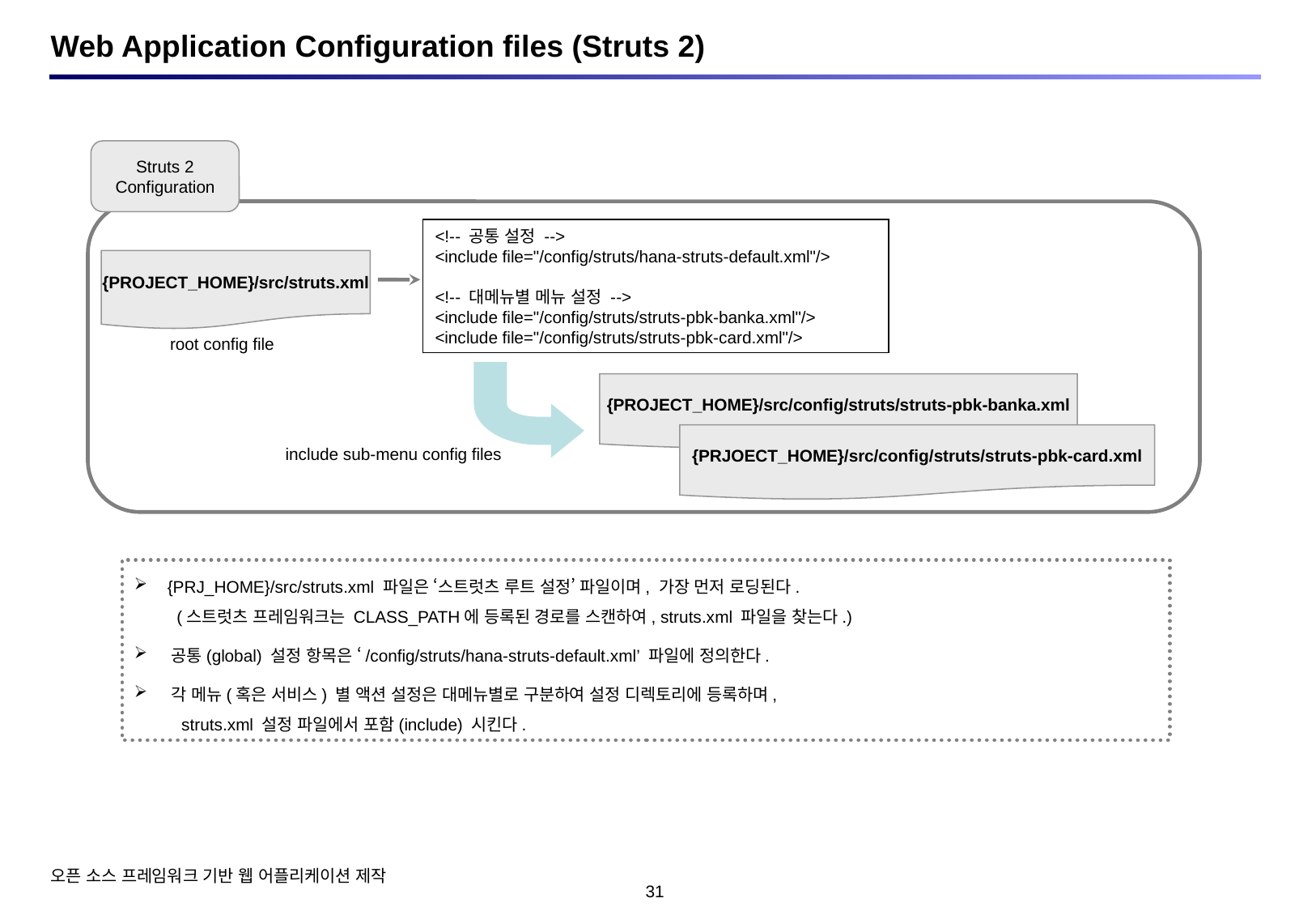

# Web Application Configuration files (Struts 2)
Struts 2
Configuration

<!-- 공통 설정 -->
<include file="/config/struts/hana-struts-default.xml"/>

<!-- 대메뉴별 메뉴 설정 -->
<include file="/config/struts/struts-pbk-banka.xml"/>
<include file="/config/struts/struts-pbk-card.xml"/>
{PROJECT_HOME}/src/struts.xml

root config file

{PROJECT_HOME}/src/config/struts/struts-pbk-banka.xml
{PRJOECT_HOME}/src/config/struts/struts-pbk-card.xml
include sub-menu config files
 {PRJ_HOME}/src/struts.xml 파일은 ‘스트럿츠 루트 설정’ 파일이며, 가장 먼저 로딩된다.
   (스트럿츠 프레임워크는 CLASS_PATH에 등록된 경로를 스캔하여, struts.xml 파일을 찾는다.)
 공통(global) 설정 항목은 ‘/config/struts/hana-struts-default.xml’ 파일에 정의한다.
 각 메뉴(혹은 서비스) 별 액션 설정은 대메뉴별로 구분하여 설정 디렉토리에 등록하며,
    struts.xml 설정 파일에서 포함(include) 시킨다.